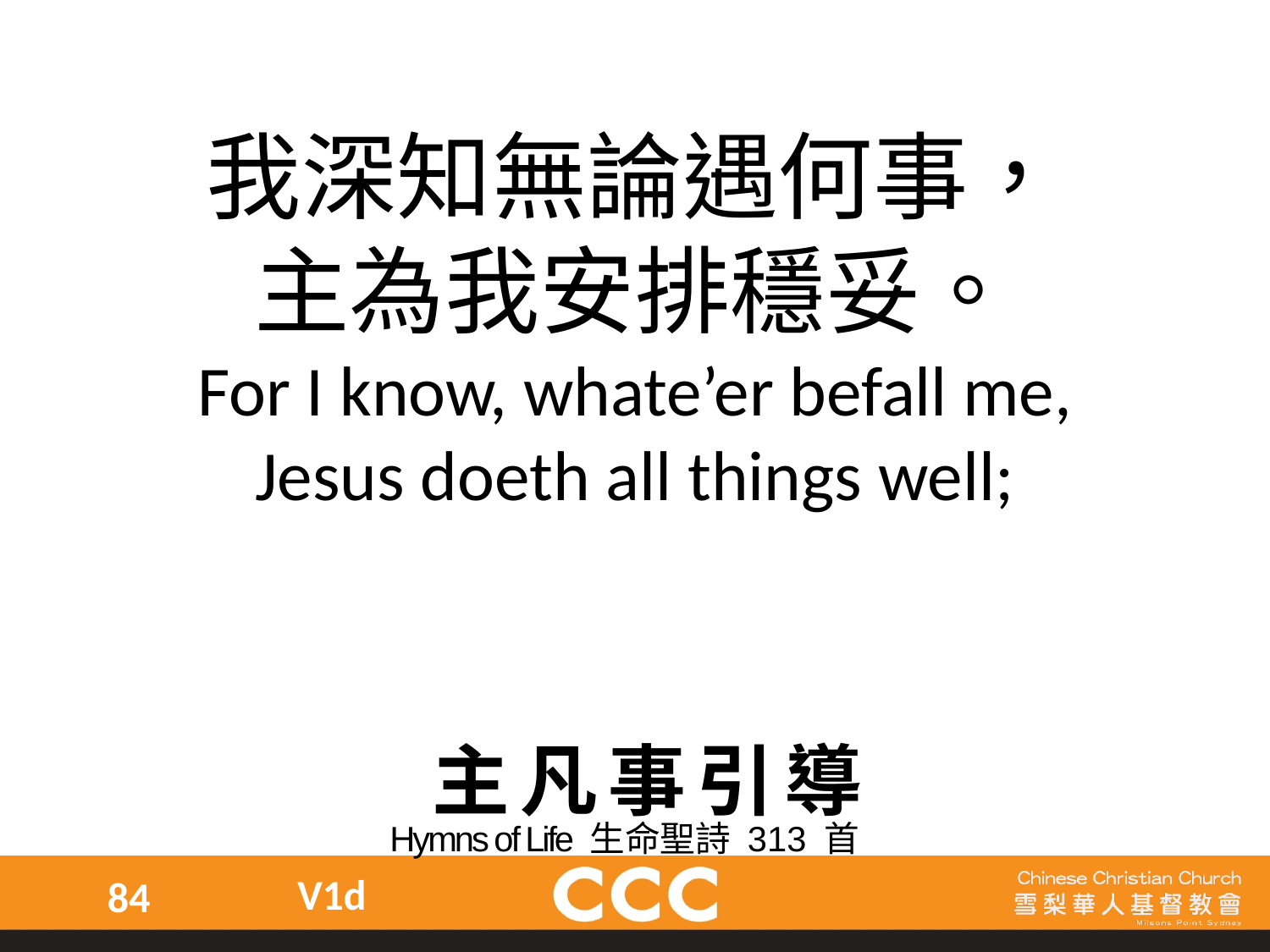

我深知無論遇何事，
主為我安排穩妥。
For I know, whate’er befall me,
Jesus doeth all things well;
主凡事引導
Hymns of Life 生命聖詩 313 首
V1d
84